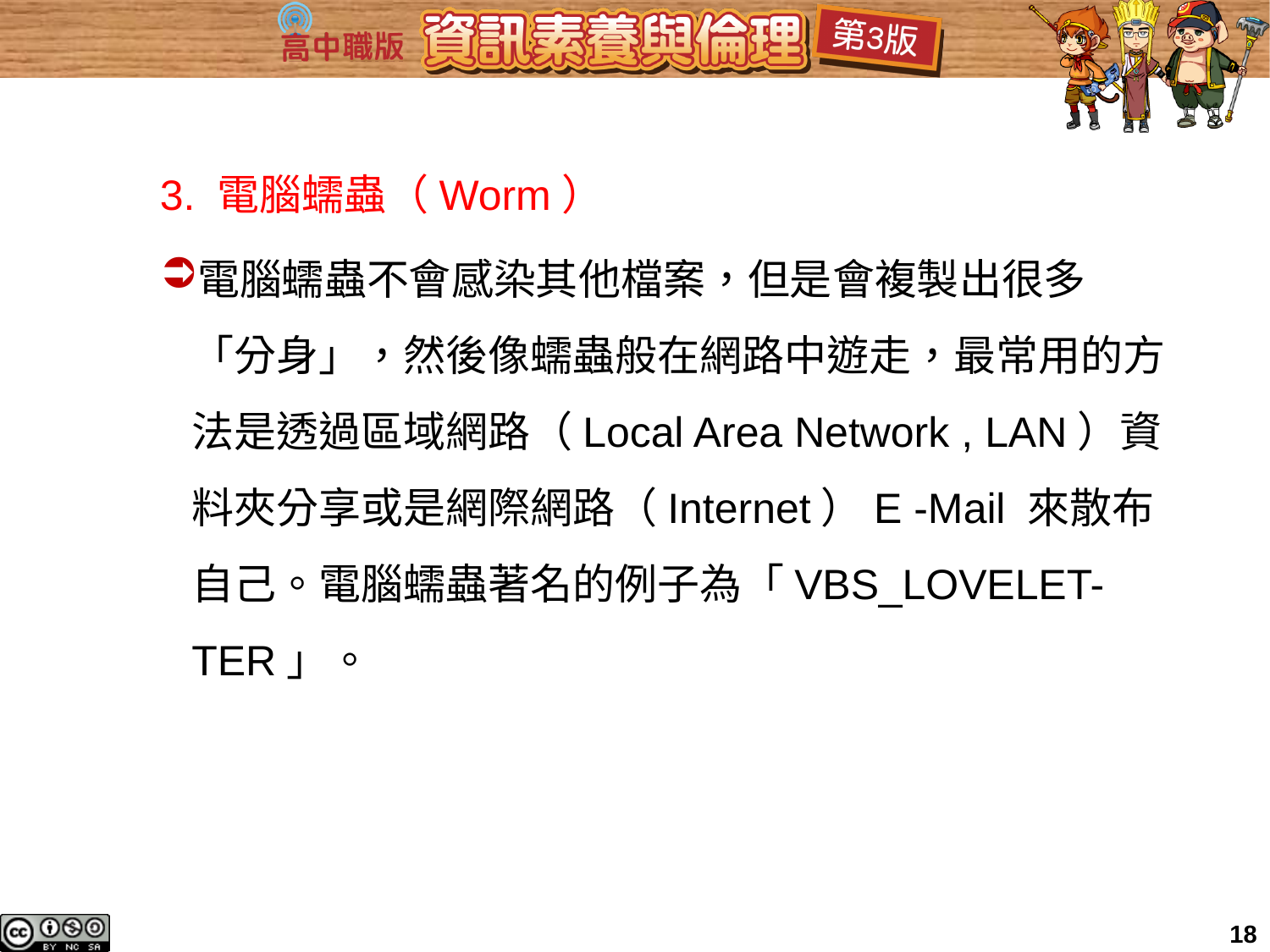

3. 電腦蠕蟲（Worm）
電腦蠕蟲不會感染其他檔案，但是會複製出很多「分身」，然後像蠕蟲般在網路中遊走，最常用的方法是透過區域網路（Local Area Network , LAN）資料夾分享或是網際網路（Internet）E -Mail 來散布自己。電腦蠕蟲著名的例子為「VBS_LOVELET-TER」。
18